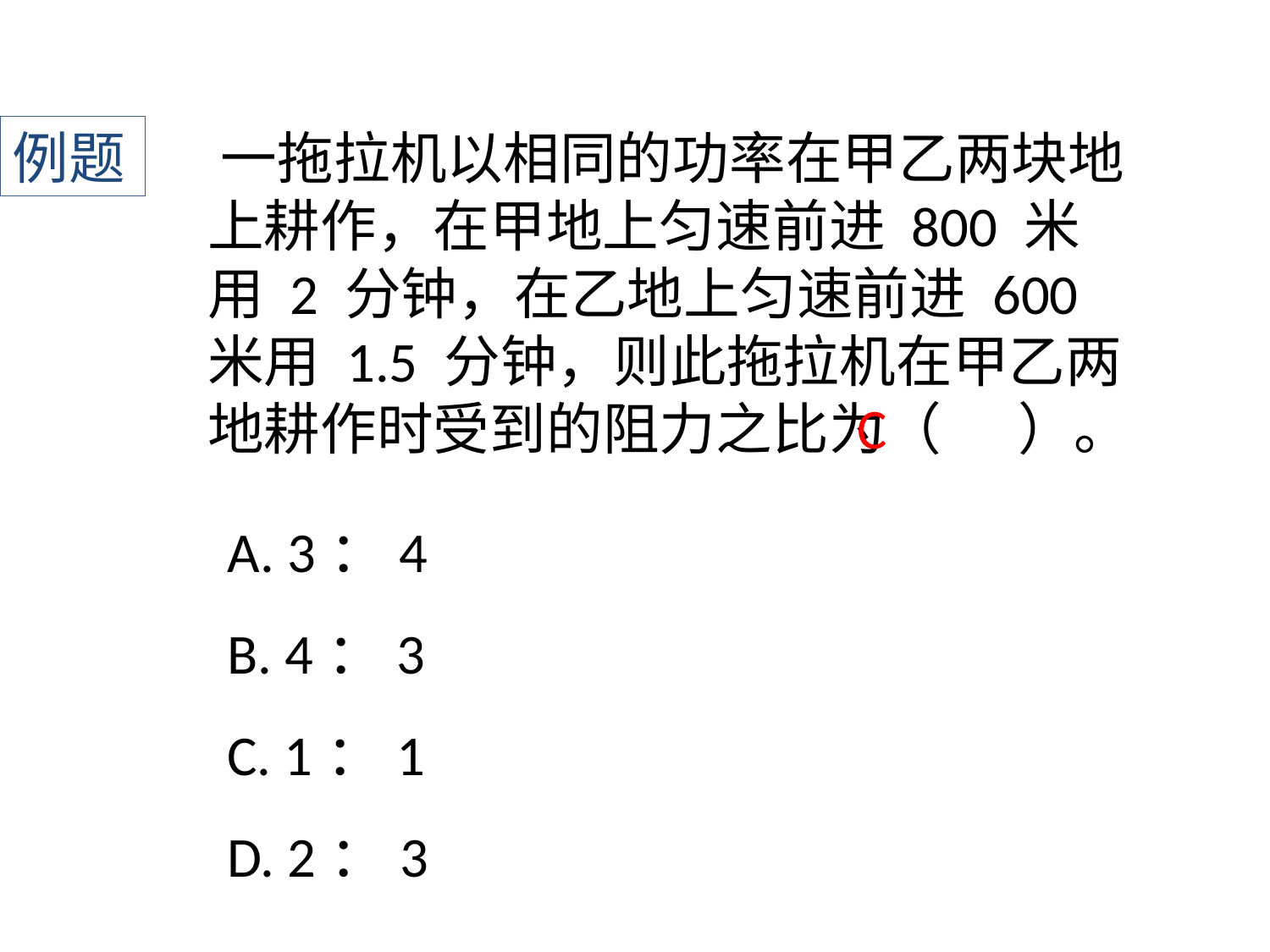

例题
﻿一拖拉机以相同的功率在甲乙两块地上耕作，在甲地上匀速前进 800 米用 2 分钟，在乙地上匀速前进 600 米用 1.5 分钟，则此拖拉机在甲乙两地耕作时受到的阻力之比为（      ）。
C
A. 3：4
B. 4：3
C. 1：1
D. 2：3